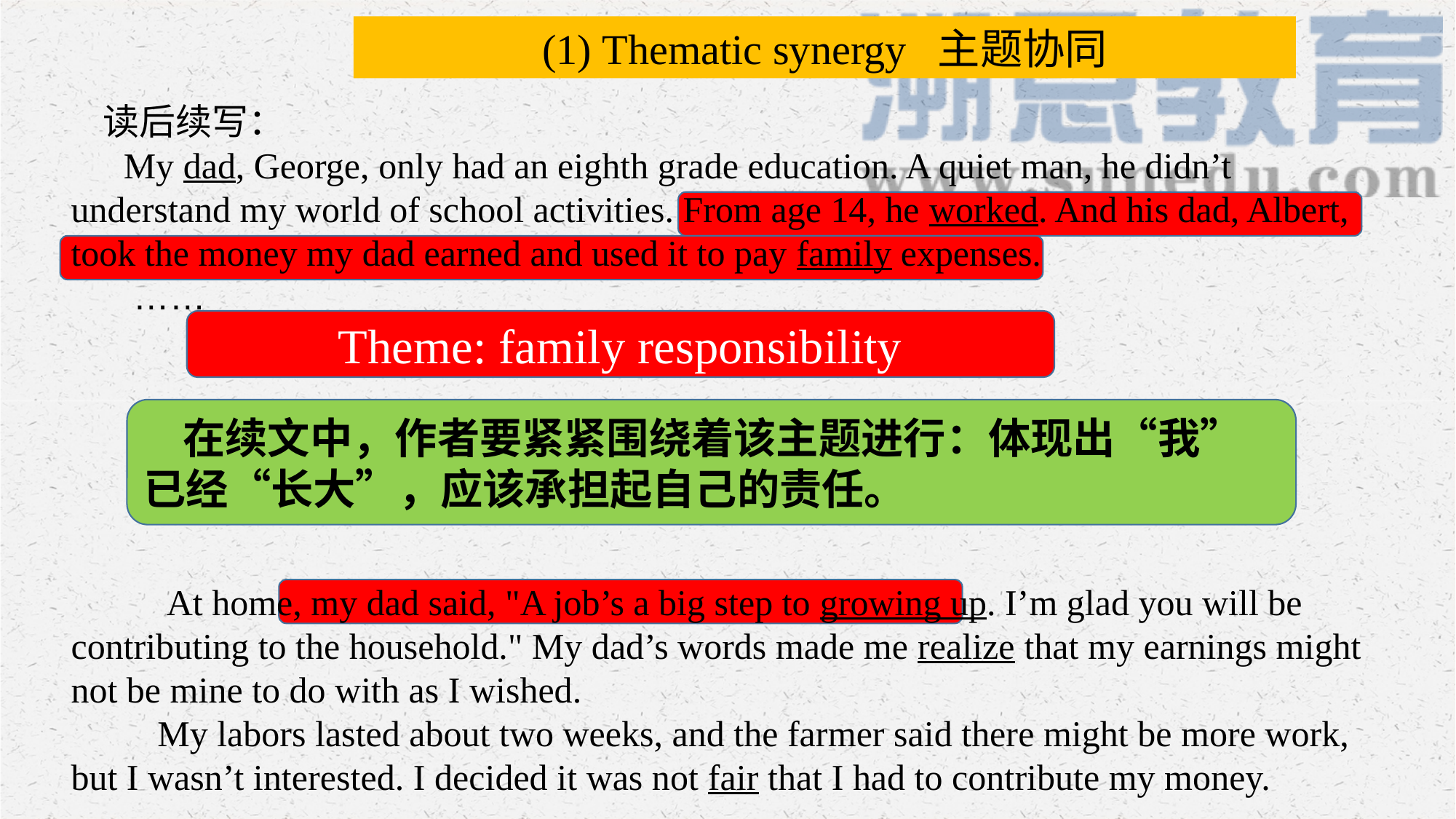

(1) Thematic synergy  主题协同
读后续写：
   My dad, George, only had an eighth grade education. A quiet man, he didn’t understand my world of school activities. From age 14, he worked. And his dad, Albert, took the money my dad earned and used it to pay family expenses.
   ……

       At home, my dad said, "A job’s a big step to growing up. I’m glad you will be contributing to the household." My dad’s words made me realize that my earnings might not be mine to do with as I wished.      My labors lasted about two weeks, and the farmer said there might be more work, but I wasn’t interested. I decided it was not fair that I had to contribute my money.

Theme: family responsibility
   在续文中，作者要紧紧围绕着该主题进行：体现出“我”已经“长大”，应该承担起自己的责任。